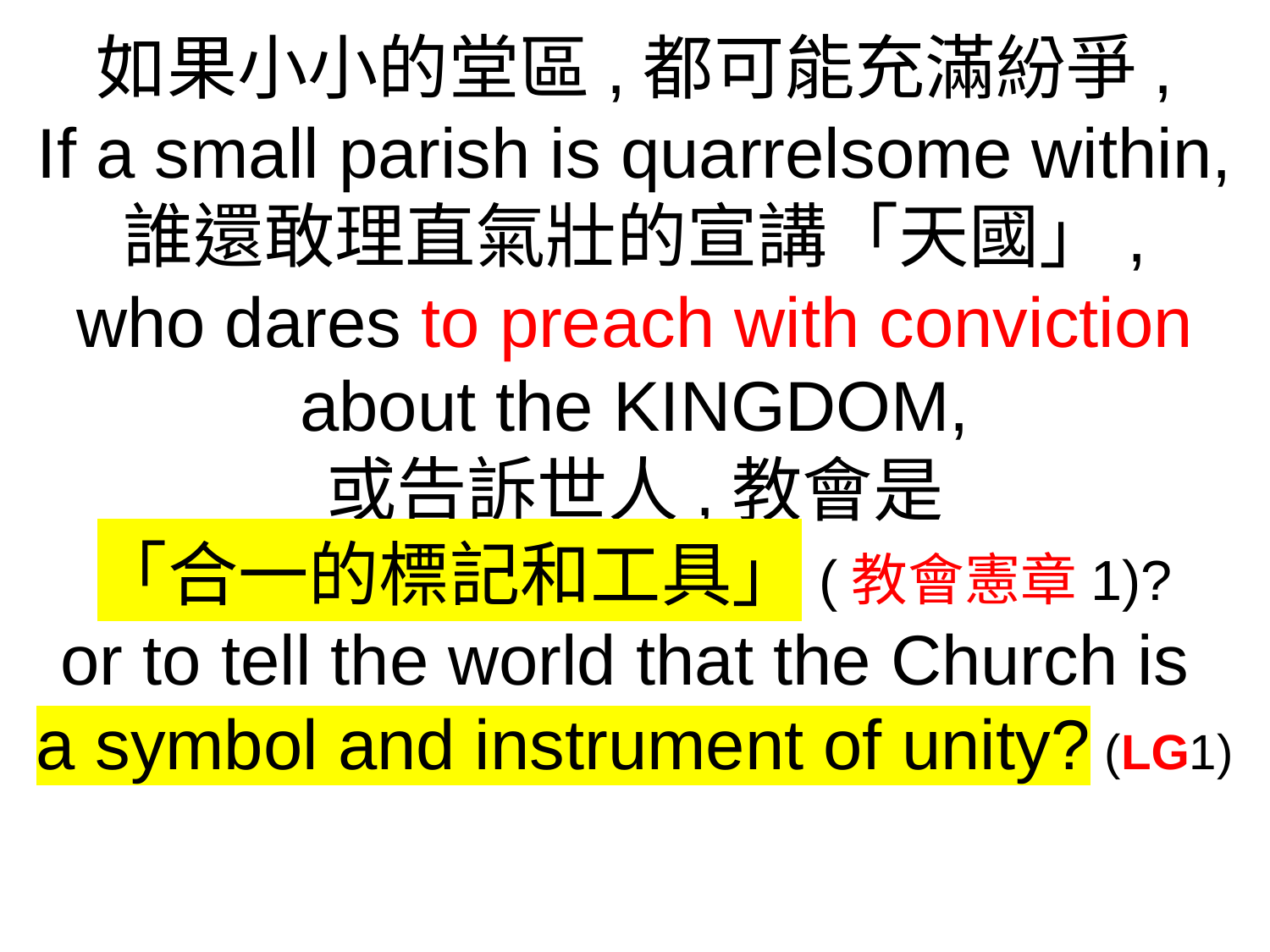

如果小小的堂區,都可能充滿紛爭,
If a small parish is quarrelsome within,
誰還敢理直氣壯的宣講「天國」,
who dares to preach with conviction about the KINGDOM,
或告訴世人,教會是
「合一的標記和工具」(教會憲章1)?
or to tell the world that the Church is
a symbol and instrument of unity? (LG1)